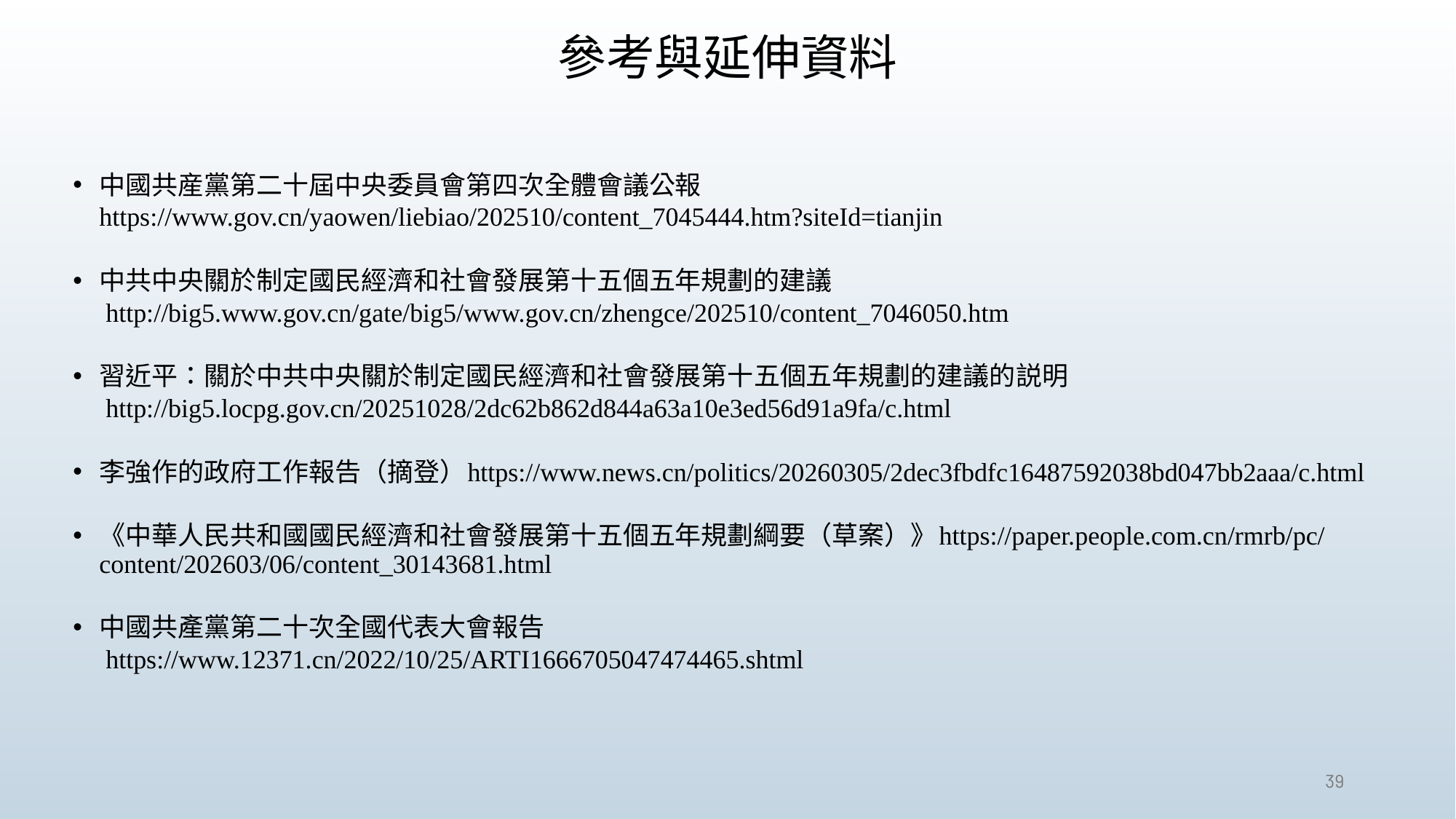

# 參考與延伸資料
中國共産黨第二十屆中央委員會第四次全體會議公報
    https://www.gov.cn/yaowen/liebiao/202510/content_7045444.htm?siteId=tianjin

中共中央關於制定國民經濟和社會發展第十五個五年規劃的建議
     http://big5.www.gov.cn/gate/big5/www.gov.cn/zhengce/202510/content_7046050.htm

習近平：關於中共中央關於制定國民經濟和社會發展第十五個五年規劃的建議的説明
     http://big5.locpg.gov.cn/20251028/2dc62b862d844a63a10e3ed56d91a9fa/c.html

李強作的政府工作報告（摘登）https://www.news.cn/politics/20260305/2dec3fbdfc16487592038bd047bb2aaa/c.html

《中華人民共和國國民經濟和社會發展第十五個五年規劃綱要（草案）》https://paper.people.com.cn/rmrb/pc/content/202603/06/content_30143681.html

中國共產黨第二十次全國代表大會報告
     https://www.12371.cn/2022/10/25/ARTI1666705047474465.shtml
​

39